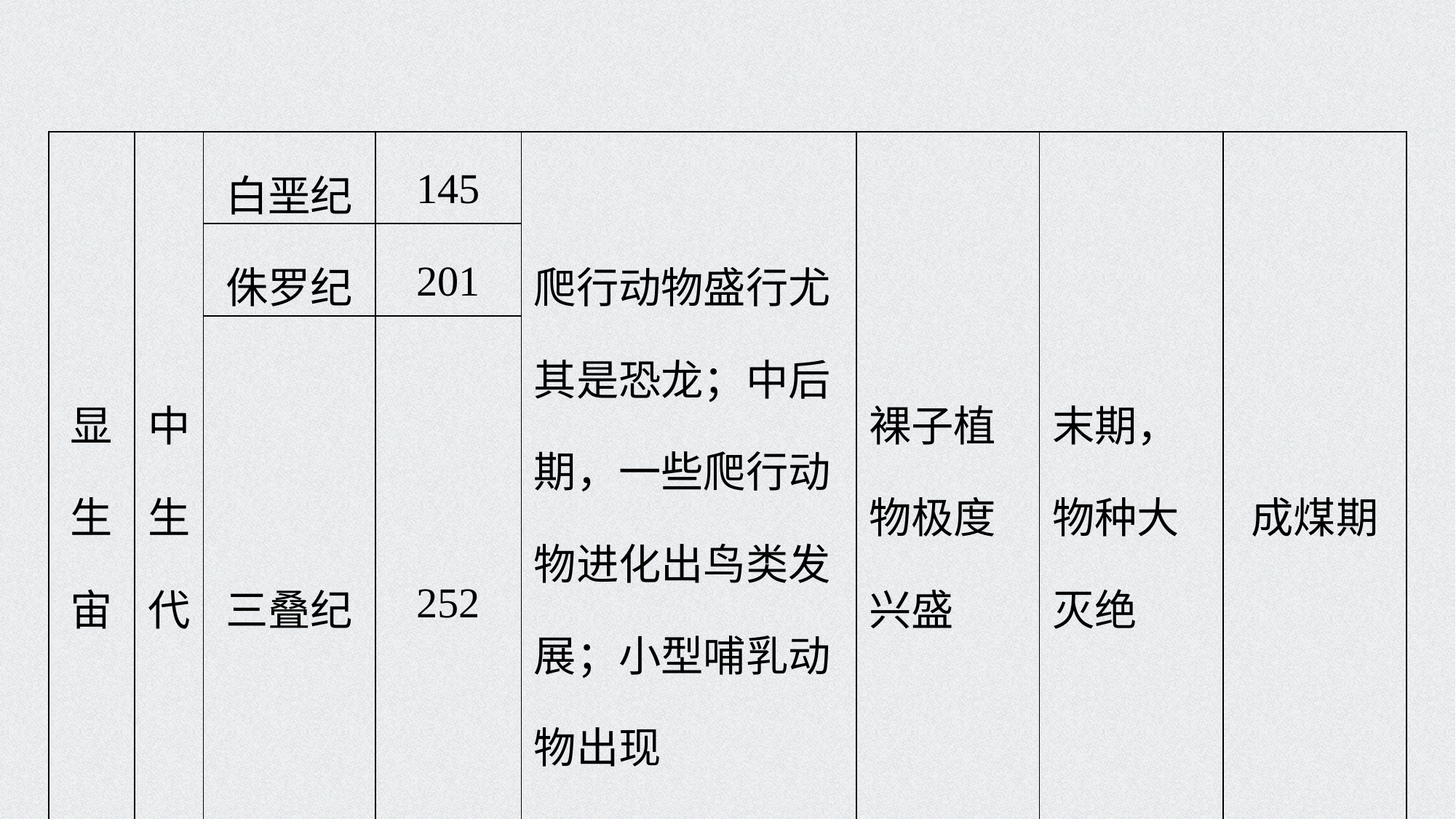

| 显生宙 | 中生代 | 白垩纪 | 145 | 爬行动物盛行尤其是恐龙；中后期，一些爬行动物进化出鸟类发展；小型哺乳动物出现 | 裸子植物极度兴盛 | 末期，物种大灭绝 | 成煤期 |
| --- | --- | --- | --- | --- | --- | --- | --- |
|  |  | 侏罗纪 | 201 |  |  |  |  |
|  |  | 三叠纪 | 252 |  |  |  |  |